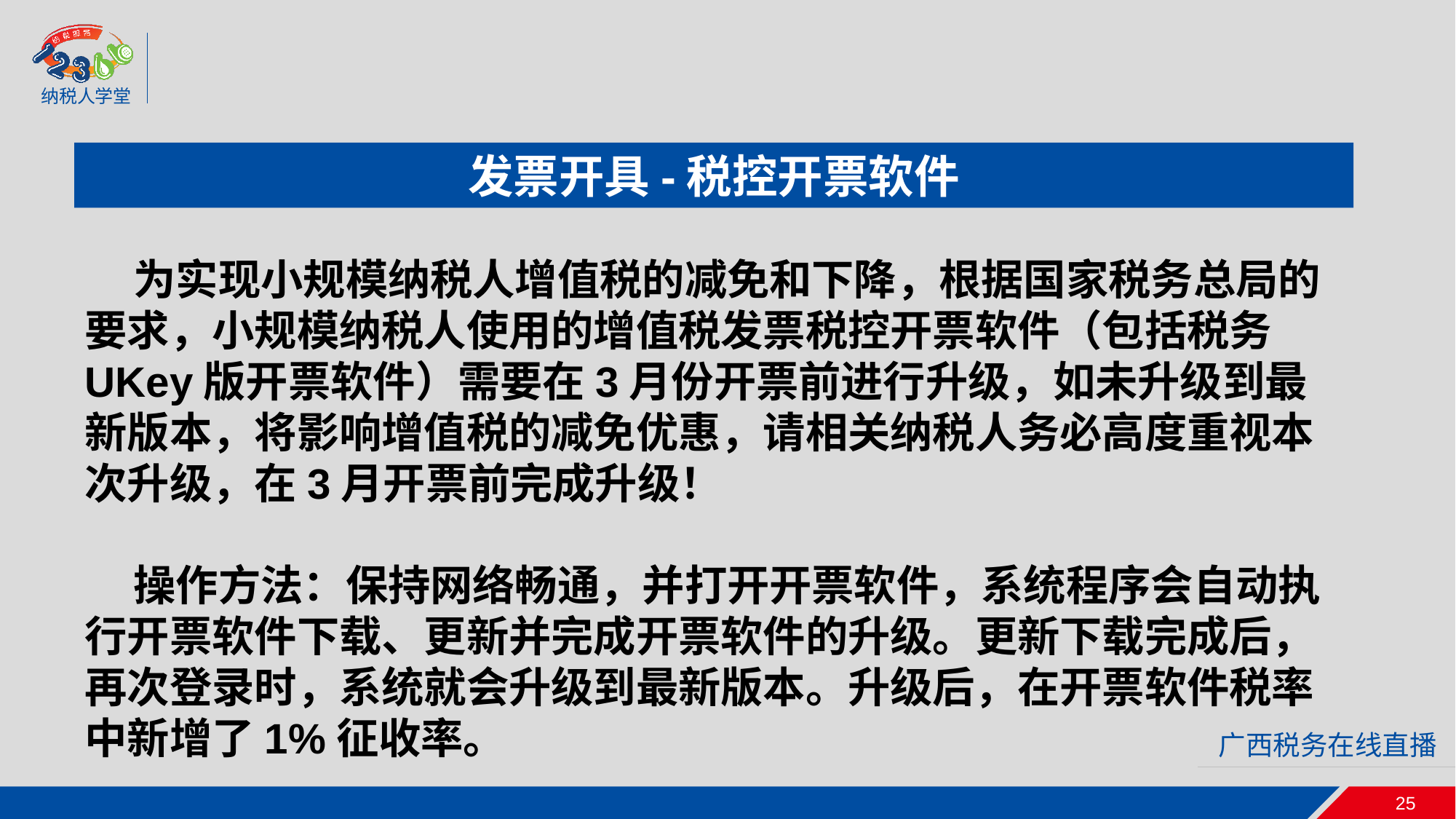

发票开具-税控开票软件
    为实现小规模纳税人增值税的减免和下降，根据国家税务总局的要求，小规模纳税人使用的增值税发票税控开票软件（包括税务UKey版开票软件）需要在3月份开票前进行升级，如未升级到最新版本，将影响增值税的减免优惠，请相关纳税人务必高度重视本次升级，在3月开票前完成升级！

    操作方法：保持网络畅通，并打开开票软件，系统程序会自动执行开票软件下载、更新并完成开票软件的升级。更新下载完成后，再次登录时，系统就会升级到最新版本。升级后，在开票软件税率中新增了1%征收率。